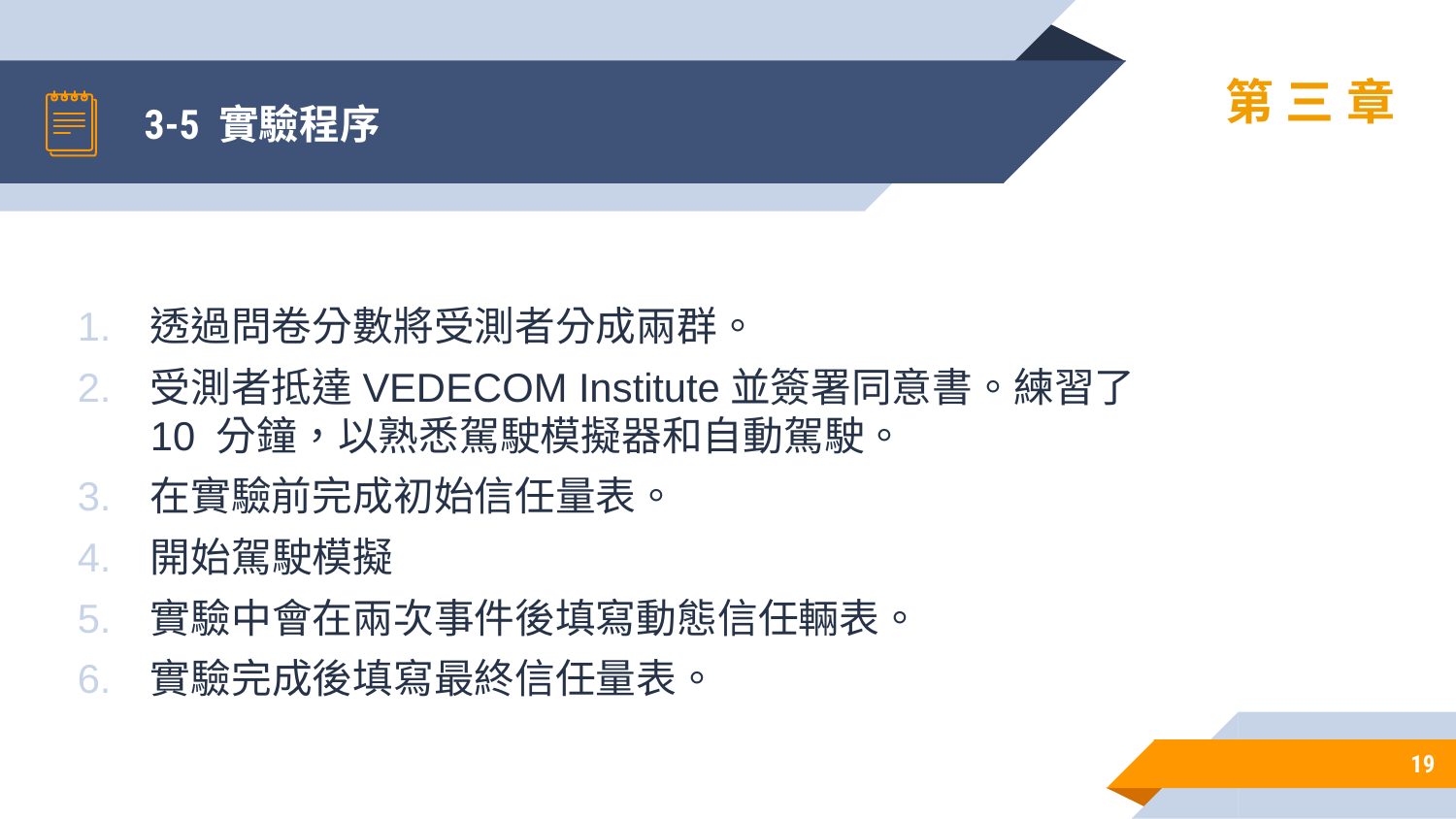

# 3-5 實驗程序
第三章

透過問卷分數將受測者分成兩群。
受測者抵達VEDECOM Institute並簽署同意書。練習了 10 分鐘，以熟悉駕駛模擬器和自動駕駛。
在實驗前完成初始信任量表。
開始駕駛模擬
實驗中會在兩次事件後填寫動態信任輛表。
實驗完成後填寫最終信任量表。
19